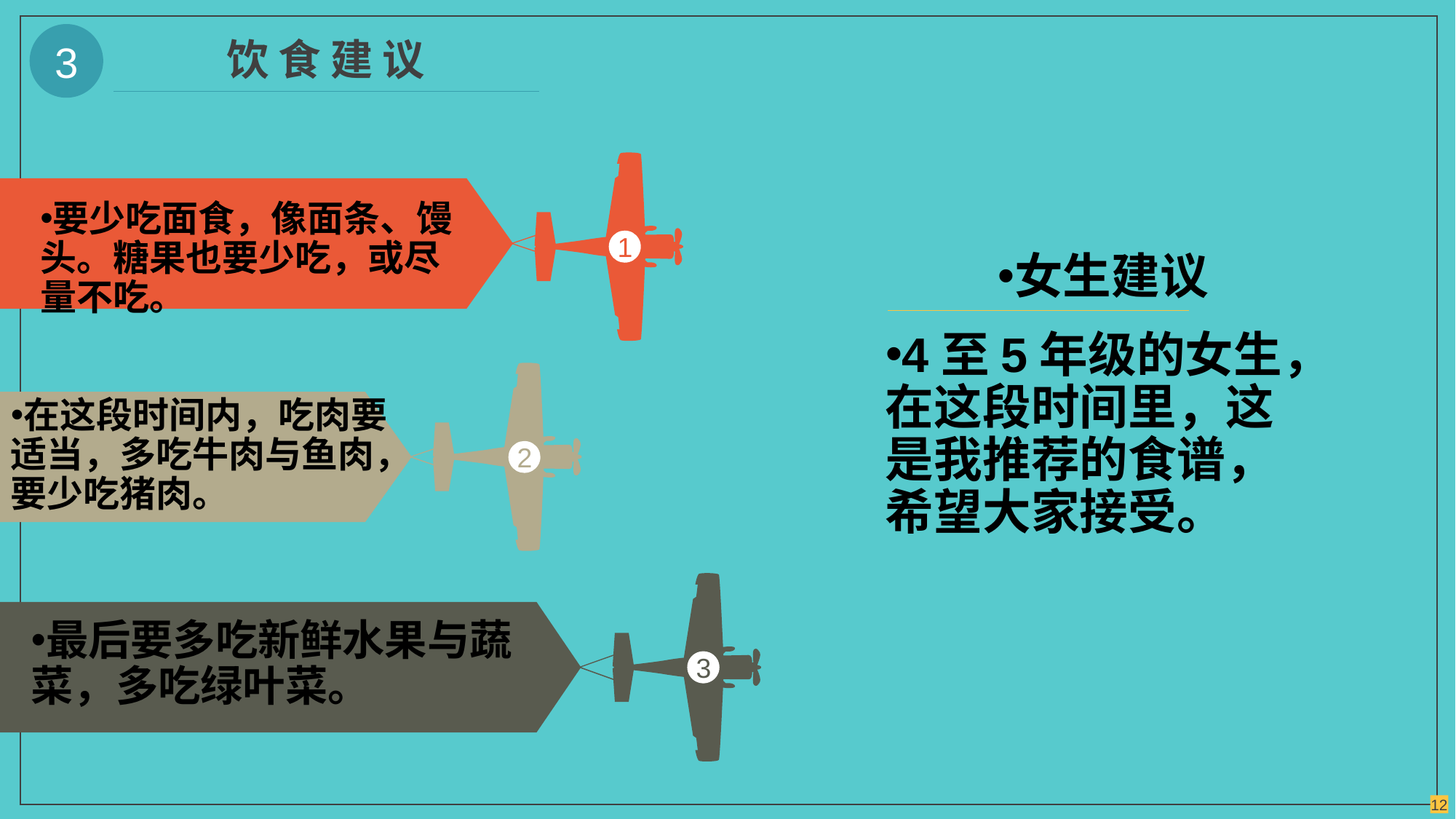

3
饮 食 建 议

要少吃面食，像面条、馒头。糖果也要少吃，或尽量不吃。
1

女生建议
4至5年级的女生，在这段时间里，这是我推荐的食谱，希望大家接受。

在这段时间内，吃肉要适当，多吃牛肉与鱼肉，要少吃猪肉。

2

最后要多吃新鲜水果与蔬菜，多吃绿叶菜。
3

12